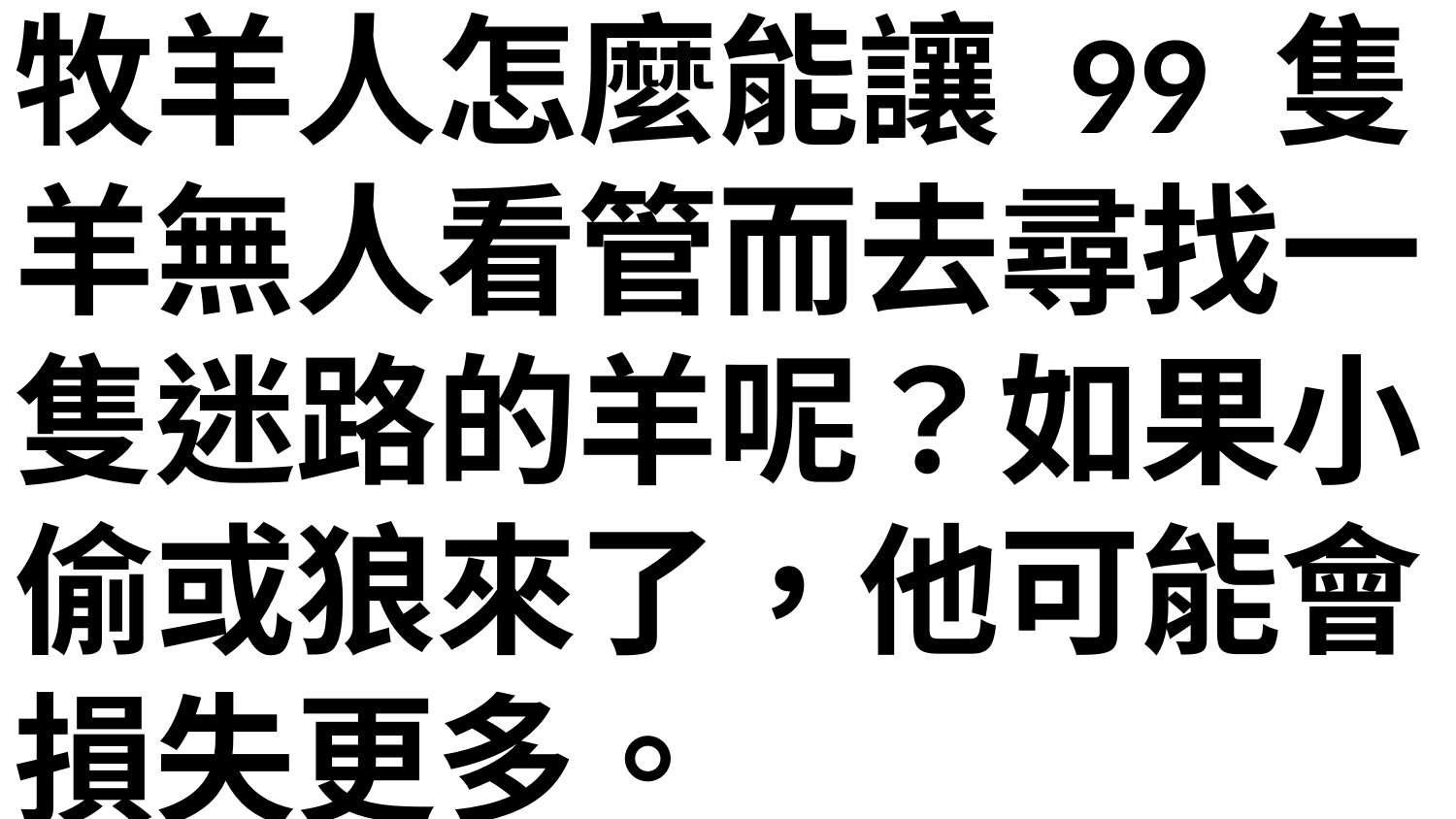

牧羊人怎麼能讓 99 隻羊無人看管而去尋找一隻迷路的羊呢？如果小偷或狼來了，他可能會損失更多。